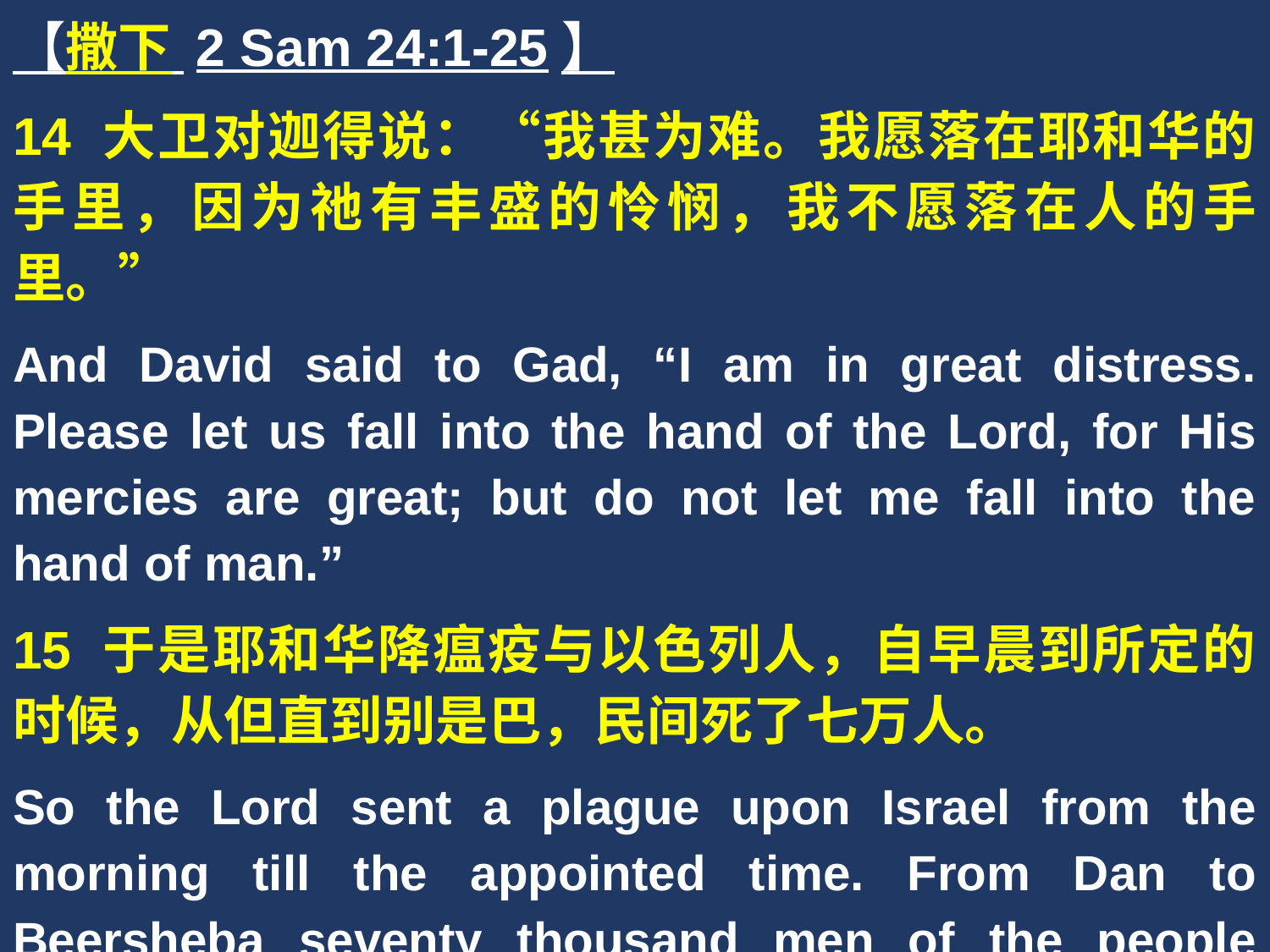

【撒下 2 Sam 24:1-25】
14 大卫对迦得说：“我甚为难。我愿落在耶和华的手里，因为祂有丰盛的怜悯，我不愿落在人的手里。”
And David said to Gad, “I am in great distress. Please let us fall into the hand of the Lord, for His mercies are great; but do not let me fall into the hand of man.”
15 于是耶和华降瘟疫与以色列人，自早晨到所定的时候，从但直到别是巴，民间死了七万人。
So the Lord sent a plague upon Israel from the morning till the appointed time. From Dan to Beersheba seventy thousand men of the people died.